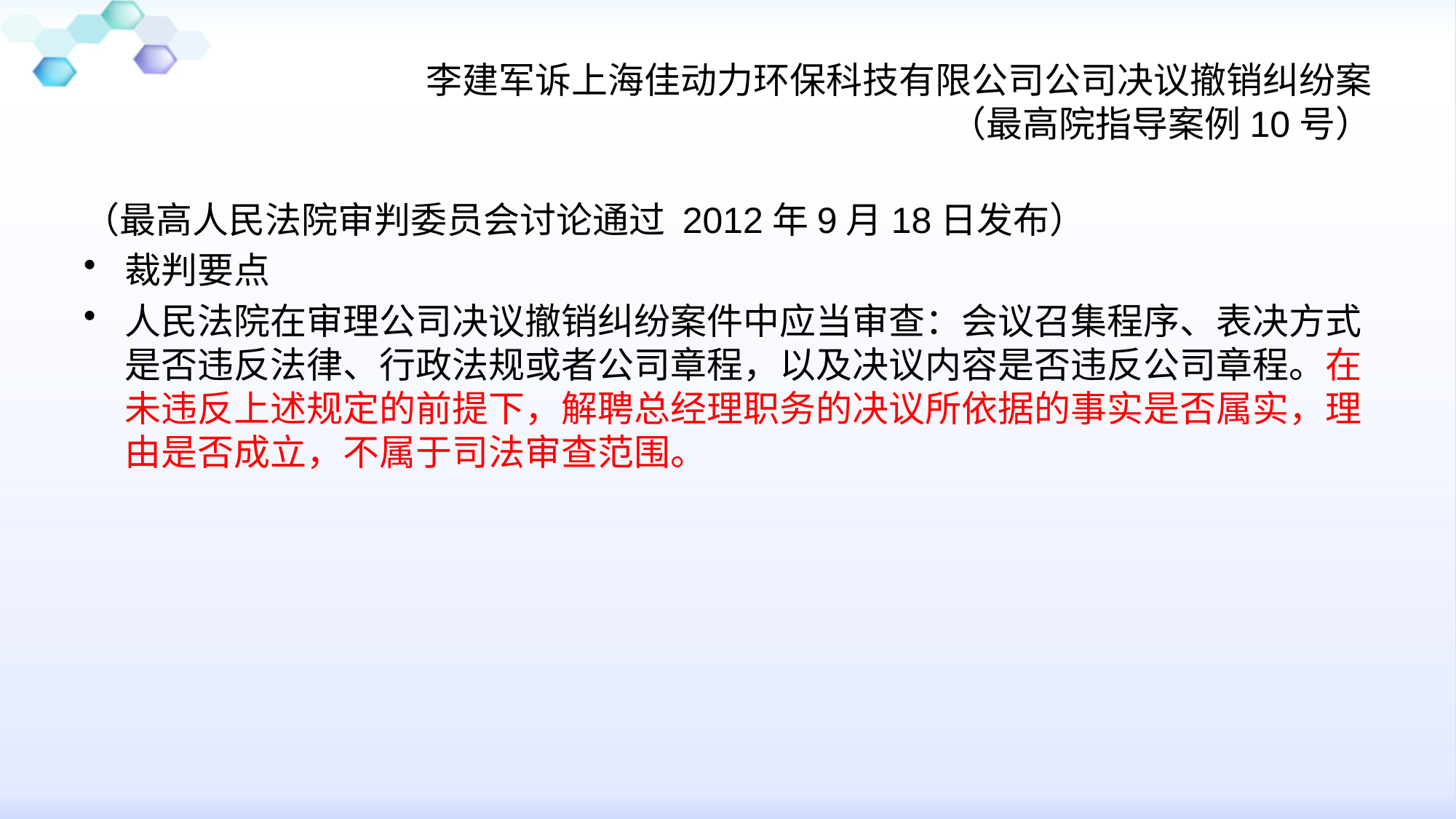

# 李建军诉上海佳动力环保科技有限公司公司决议撤销纠纷案 （最高院指导案例10号）
（最高人民法院审判委员会讨论通过 2012年9月18日发布）
裁判要点
人民法院在审理公司决议撤销纠纷案件中应当审查：会议召集程序、表决方式是否违反法律、行政法规或者公司章程，以及决议内容是否违反公司章程。在未违反上述规定的前提下，解聘总经理职务的决议所依据的事实是否属实，理由是否成立，不属于司法审查范围。